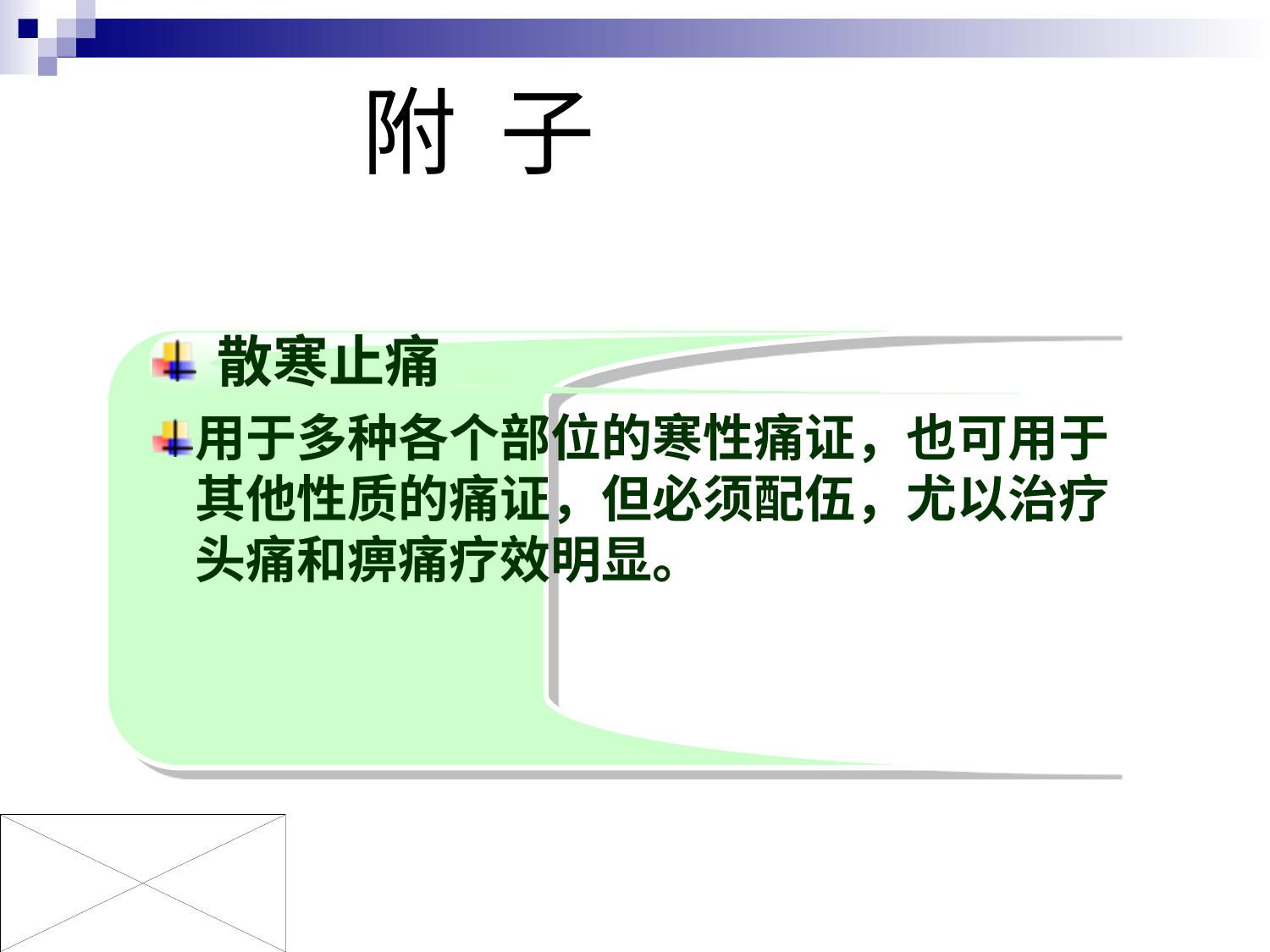

附  子
# 散寒止痛
用于多种各个部位的寒性痛证，也可用于其他性质的痛证，但必须配伍，尤以治疗头痛和痹痛疗效明显。